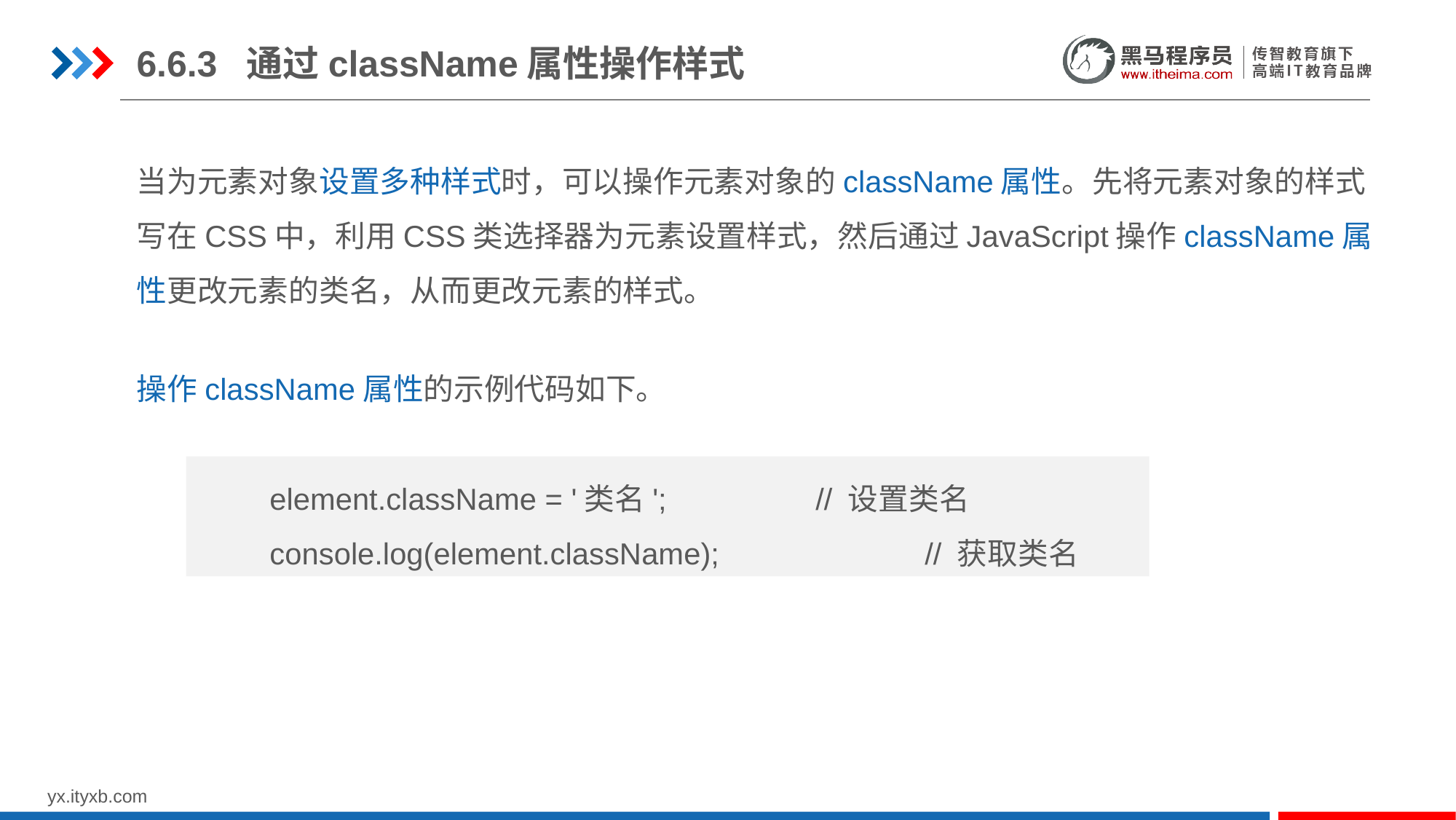

6.6.3  通过className属性操作样式
当为元素对象设置多种样式时，可以操作元素对象的className属性。先将元素对象的样式写在CSS中，利用CSS类选择器为元素设置样式，然后通过JavaScript操作className属性更改元素的类名，从而更改元素的样式。
操作className属性的示例代码如下。
element.className = '类名';		// 设置类名
console.log(element.className);		// 获取类名